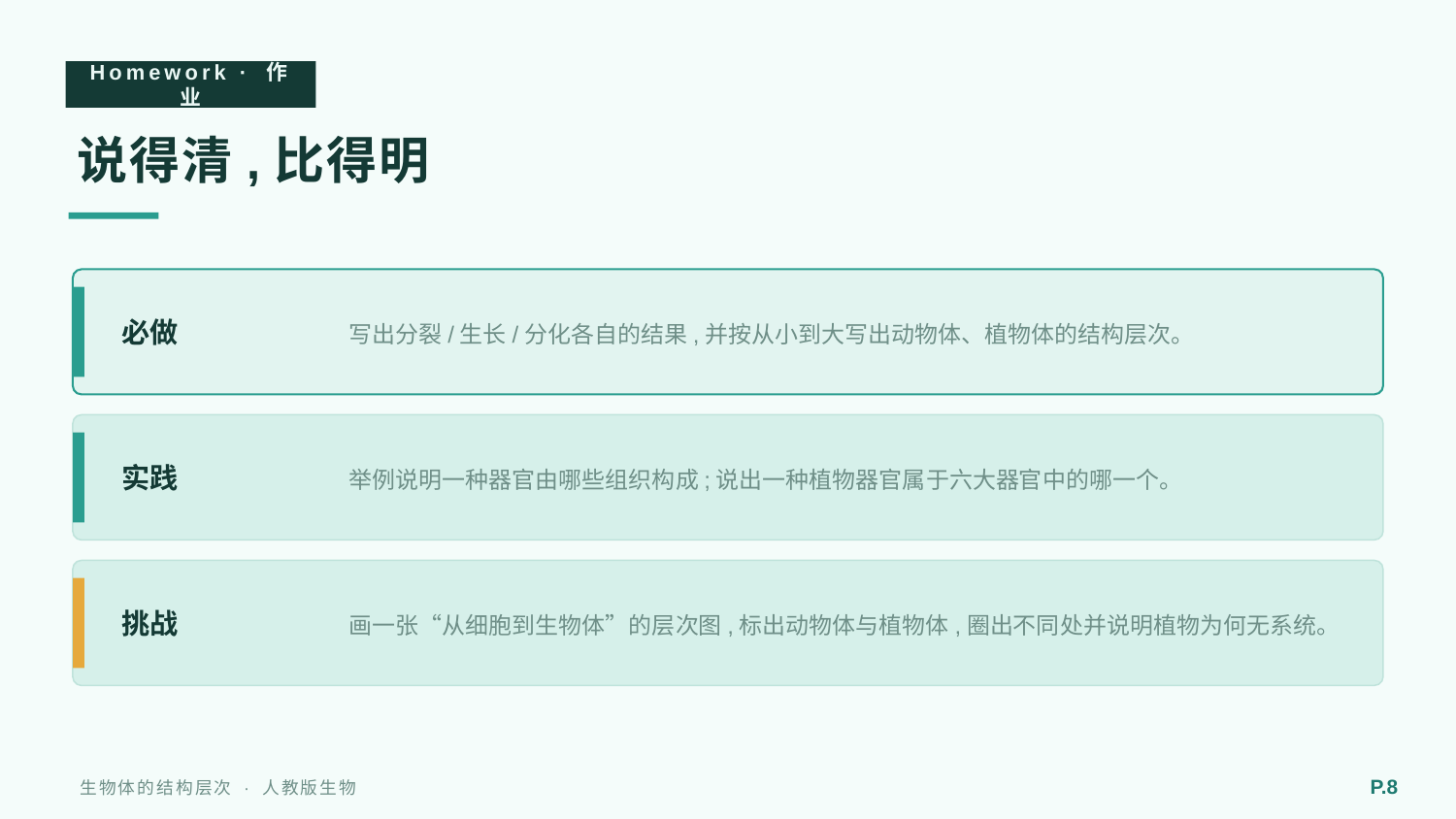

Homework · 作业

说得清,比得明

写出分裂/生长/分化各自的结果,并按从小到大写出动物体、植物体的结构层次。
必做

举例说明一种器官由哪些组织构成;说出一种植物器官属于六大器官中的哪一个。
实践

画一张“从细胞到生物体”的层次图,标出动物体与植物体,圈出不同处并说明植物为何无系统。
挑战

P.8
生物体的结构层次 · 人教版生物